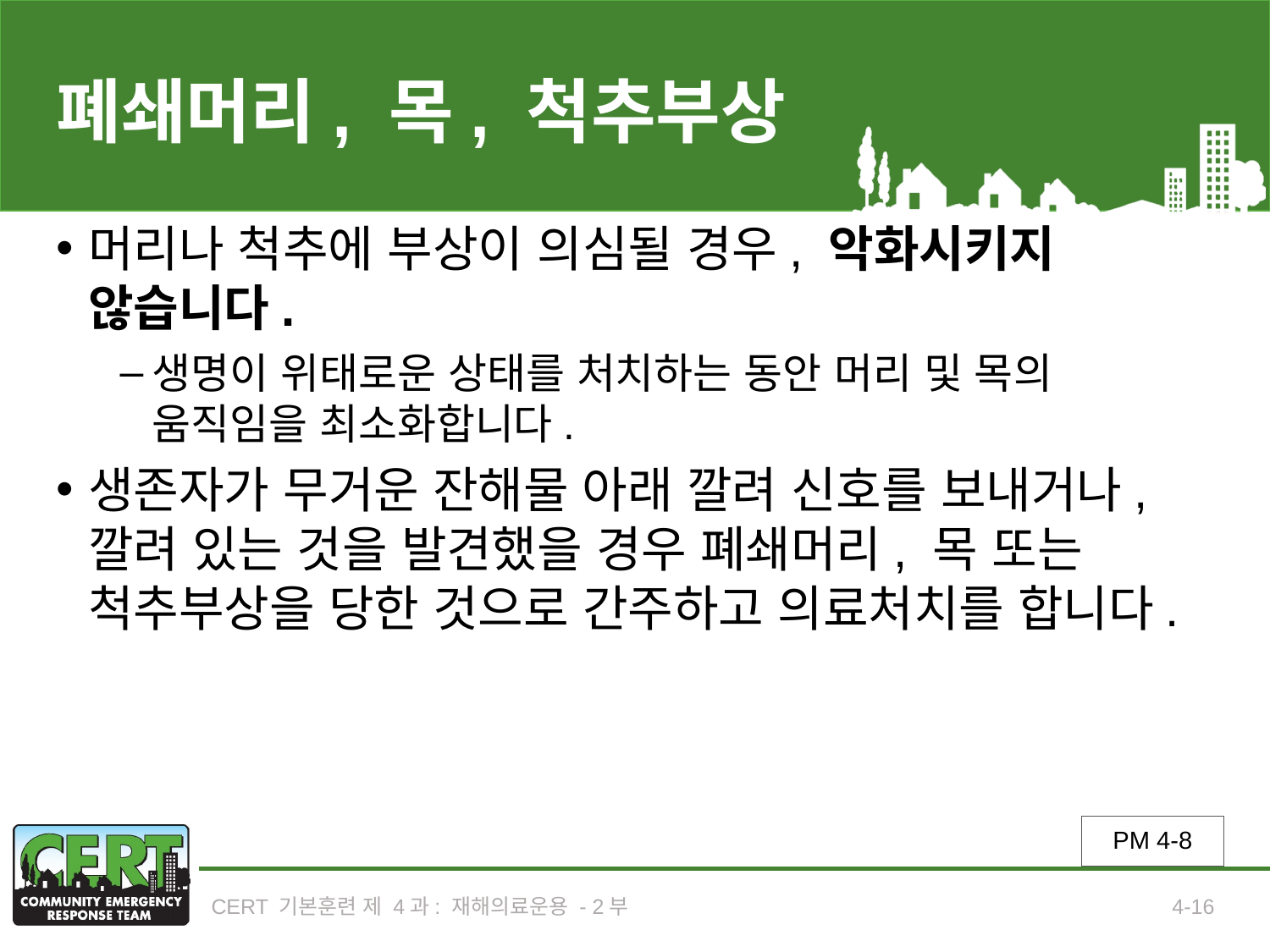

# 폐쇄머리, 목, 척추부상
머리나 척추에 부상이 의심될 경우, 악화시키지 않습니다.
생명이 위태로운 상태를 처치하는 동안 머리 및 목의 움직임을 최소화합니다.
생존자가 무거운 잔해물 아래 깔려 신호를 보내거나, 깔려 있는 것을 발견했을 경우 폐쇄머리, 목 또는 척추부상을 당한 것으로 간주하고 의료처치를 합니다.
PM 4-8
CERT 기본훈련 제 4과: 재해의료운용 - 2부
4-16